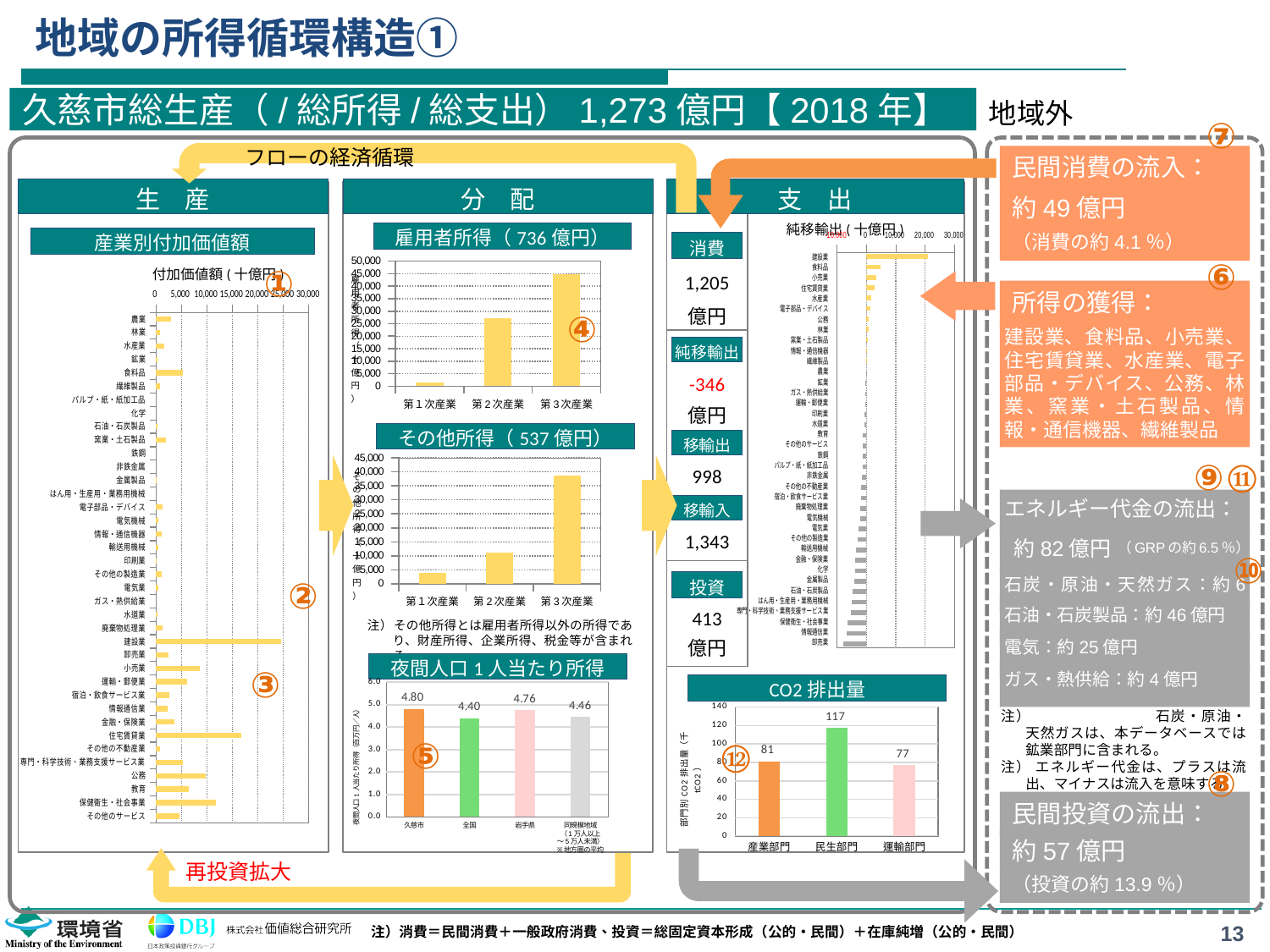

# 地域の所得循環構造①

久慈市総生産（/総所得/総支出）1,273億円【2018年】
地域外
⑦

フローの経済循環

民間消費の流入：
生　産
分　配
支　出

約49億円
純移輸出(十億円)
雇用者所得（736億円）
（消費の約4.1％）

### Chart

| Category |  |  |  |
|---|---|---|---|
| 建設業 | 20884.270248328783 | 0.0 | 0.0 |
| 食料品 | 4975.643476386953 | 0.0 | 0.0 |
| 小売業 | 3258.2760804076647 | 0.0 | 0.0 |
| 住宅賃貸業 | 2904.1315859164365 | 0.0 | 0.0 |
| 水産業 | 1664.5787130842516 | 0.0 | 0.0 |
| 電子部品・デバイス | 1515.2235515151826 | 0.0 | 0.0 |
| 公務 | 825.015894013467 | 0.0 | 0.0 |
| 林業 | 798.2007727929362 | 0.0 | 0.0 |
| 窯業・土石製品 | 593.2244610265766 | 0.0 | 0.0 |
| 情報・通信機器 | 355.1717867332304 | 0.0 | 0.0 |
| 繊維製品 | 95.3261372268048 | 0.0 | 0.0 |
| 農業 | 0.0 | 0.0 | -135.81850338138065 |
| 鉱業 | 0.0 | 0.0 | -374.0508970586583 |
| ガス・熱供給業 | 0.0 | 0.0 | -433.6601705692774 |
| 運輸・郵便業 | 0.0 | 0.0 | -448.96413100643167 |
| 印刷業 | 0.0 | 0.0 | -532.5277796039846 |
| 水道業 | 0.0 | 0.0 | -687.2636904820667 |
| 教育 | 0.0 | 0.0 | -1053.210622703426 |
| その他のサービス | 0.0 | 0.0 | -1130.9622012757488 |
| 鉄鋼 | 0.0 | 0.0 | -1136.809293855694 |
| パルプ・紙・紙加工品 | 0.0 | 0.0 | -1159.449567321745 |
| 非鉄金属 | 0.0 | 0.0 | -1507.67481043811 |
| その他の不動産業 | 0.0 | 0.0 | -1624.4078094237482 |
| 宿泊・飲食サービス業 | 0.0 | 0.0 | -1684.0315885724535 |
| 廃棄物処理業 | 0.0 | 0.0 | -2058.684442979087 |
| 電気機械 | 0.0 | 0.0 | -2080.459832816642 |
| 電気業 | 0.0 | 0.0 | -2538.8161740197575 |
| その他の製造業 | 0.0 | 0.0 | -2954.9696203593494 |
| 輸送用機械 | 0.0 | 0.0 | -3600.675050025464 |
| 金融・保険業 | 0.0 | 0.0 | -3805.1022080816047 |
| 化学 | 0.0 | 0.0 | -3863.0935460168 |
| 金属製品 | 0.0 | 0.0 | -4116.309815215845 |
| 石油・石炭製品 | 0.0 | 0.0 | -4612.785481442471 |
| はん用・生産用・業務用機械 | 0.0 | 0.0 | -4866.9483152876 |
| 専門・科学技術、業務支援サービス業 | 0.0 | 0.0 | -5260.6661417228715 |
| 保健衛生・社会事業 | 0.0 | 0.0 | -6405.444222830123 |
| 情報通信業 | 0.0 | 0.0 | -6531.121126954435 |
| 卸売業 | 0.0 | 0.0 | -7851.338511963827 |
産業別付加価値額
消費
⑥

### Chart

| Category |  |
|---|---|
| 第１次産業 | 1653.449164323738 |
| 第2次産業 | 27160.36001703322 |
| 第3次産業 | 44751.765118095354 |
①
付加価値額(十億円)
1,205

所得の獲得：

### Chart

| Category |  |
|---|---|
| 農業 | 3043.2266570996935 |
| 林業 | 841.642581213988 |
| 水産業 | 1573.0472638778565 |
| 鉱業 | 380.3748881224391 |
| 食料品 | 5247.347850072961 |
| 繊維製品 | 824.9808729251545 |
| パルプ・紙・紙加工品 | 0.0 |
| 化学 | 0.0 |
| 石油・石炭製品 | 394.81410574386507 |
| 窯業・土石製品 | 1916.845695773659 |
| 鉄鋼 | 0.0 |
| 非鉄金属 | 0.0 |
| 金属製品 | 204.3218309879071 |
| はん用・生産用・業務用機械 | 0.0 |
| 電子部品・デバイス | 1325.8199117902104 |
| 電気機械 | 478.727178203414 |
| 情報・通信機器 | 1186.048901554593 |
| 輸送用機械 | 452.94341053794756 |
| 印刷業 | 204.67355784822422 |
| その他の製造業 | 1175.2722659909437 |
| 電気業 | 418.1906259886109 |
| ガス・熱供給業 | 0.0 |
| 水道業 | 281.00421833914965 |
| 廃棄物処理業 | 1286.2659724672344 |
| 建設業 | 24546.995864331315 |
| 卸売業 | 2511.9047954747903 |
| 小売業 | 8667.214167155946 |
| 運輸・郵便業 | 6178.567254886826 |
| 宿泊・飲食サービス業 | 2681.4659363178444 |
| 情報通信業 | 2291.8350337147967 |
| 金融・保険業 | 3572.9824667435373 |
| 住宅賃貸業 | 16823.310678271886 |
| その他の不動産業 | 878.7531513780363 |
| 専門・科学技術、業務支援サービス業 | 5333.855258824447 |
| 公務 | 9749.228367012234 |
| 教育 | 6408.013485326166 |
| 保健衛生・社会事業 | 11782.077455965435 |
| その他のサービス | 4620.619199103676 |
億円
④
建設業、食料品、小売業、住宅賃貸業、水産業、電子部品・デバイス、公務、林業、窯業・土石製品、情報・通信機器、繊維製品

純移輸出
-346
億円
その他所得（537億円）
移輸出

### Chart

| Category |  |
|---|---|
| 第１次産業 | 3804.4673378678003 |
| 第2次産業 | 11178.806316849412 |
| 第3次産業 | 38733.52294887527 |
⑨
⑪

998
エネルギー代金の流出：
移輸入

1,343
（GRPの約6.5％）
約82億円
⑩

②
石炭・原油・天然ガス：約6億円
投資
石油・石炭製品：約46億円
413
注）	その他所得とは雇用者所得以外の所得であり、財産所得、企業所得、税金等が含まれる。
電気：約25億円
億円
夜間人口1人当たり所得
③
ガス・熱供給：約4億円

### Chart

| Category | 夜間人口当たり所得（居住地ベース） |
|---|---|
| 久慈市 | 4.803487546880211 |
| 全国 | 4.396354172005479 |
| 岩手県 | 4.762265466162389 |
| 同規模地域
（1万人以上
～5万人未満）
※地方圏の平均 | 4.458395620930968 |
CO2排出量

### Chart

| Category |  |
|---|---|
| 産業部門 | 81.05012591046287 |
| 民生部門 | 117.3632488032032 |
| 運輸部門 | 76.8728441110934 |
注）	石炭・原油・天然ガスは、本データベースでは鉱業部門に含まれる。
注） エネルギー代金は、プラスは流出、マイナスは流入を意味する。
⑤
⑫
⑧
民間投資の流出：
約57億円

再投資拡大
（投資の約13.9％）
13
注）消費＝民間消費＋一般政府消費、投資＝総固定資本形成（公的・民間）＋在庫純増（公的・民間）